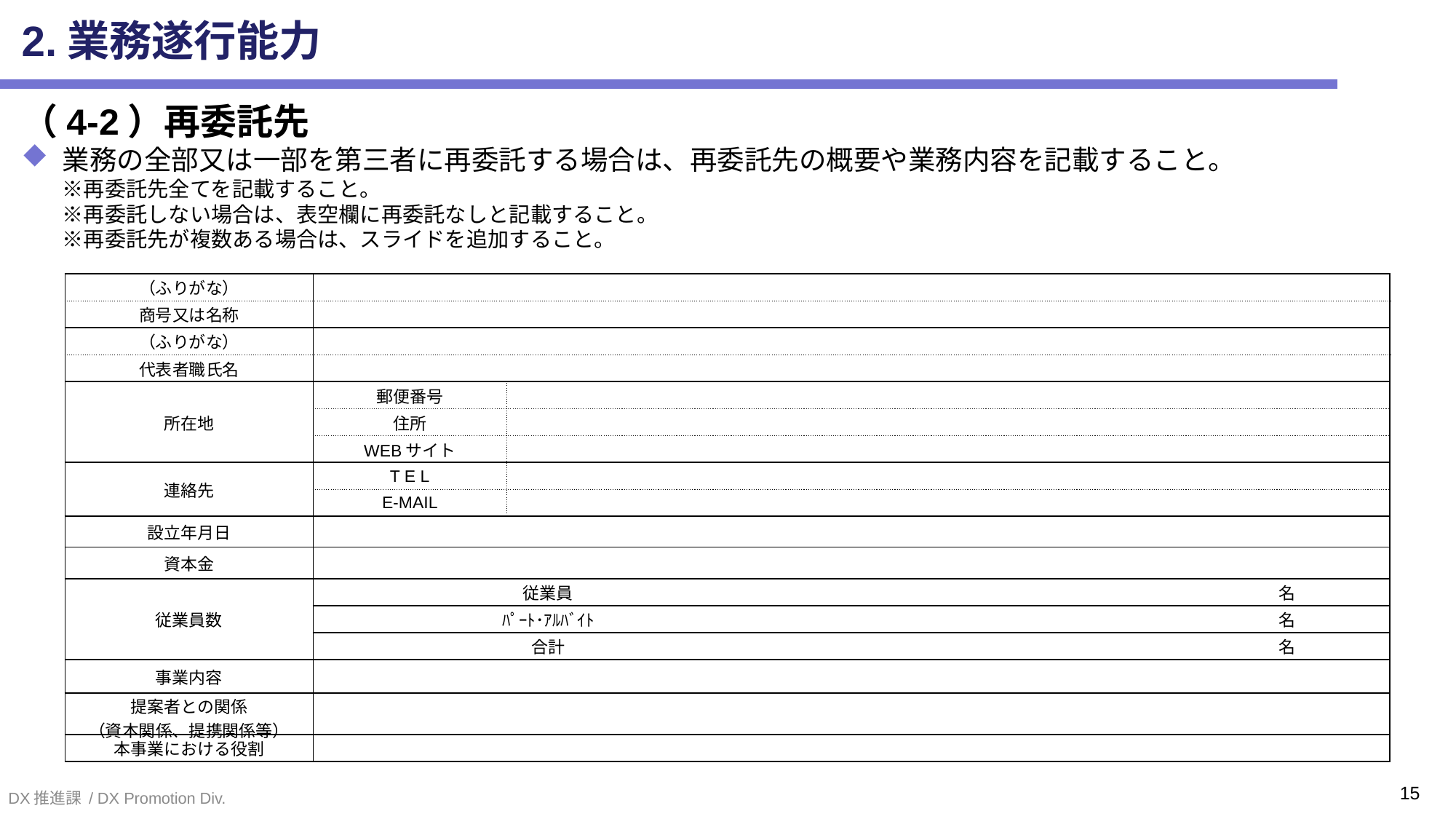

# 2.業務遂行能力
（4-2）再委託先
業務の全部又は一部を第三者に再委託する場合は、再委託先の概要や業務内容を記載すること。
※再委託先全てを記載すること。
※再委託しない場合は、表空欄に再委託なしと記載すること。
※再委託先が複数ある場合は、スライドを追加すること。
| （ふりがな） |  |  |  |  |
| --- | --- | --- | --- | --- |
| 商号又は名称 |  |  |  |  |
| （ふりがな） |  |  |  |  |
| 代表者職氏名 |  |  |  |  |
| 所在地 | 郵便番号 |  |  |  |
|  | 住所 |  |  |  |
|  | WEBサイト |  |  |  |
| 連絡先 | T E L |  |  |  |
|  | E-MAIL |  |  |  |
| 設立年月日 |  |  |  |  |
| 資本金 |  |  |  |  |
| 従業員数 | 従業員 |  |  | 名 |
|  | ﾊﾟｰﾄ･ｱﾙﾊﾞｲﾄ |  |  | 名 |
|  | 合計 |  |  | 名 |
| 事業内容 |  |  |  |  |
| 提案者との関係 （資本関係、提携関係等） |  |  |  |  |
| 本事業における役割 |  |  |  |  |
DX推進課 / DX Promotion Div.
15